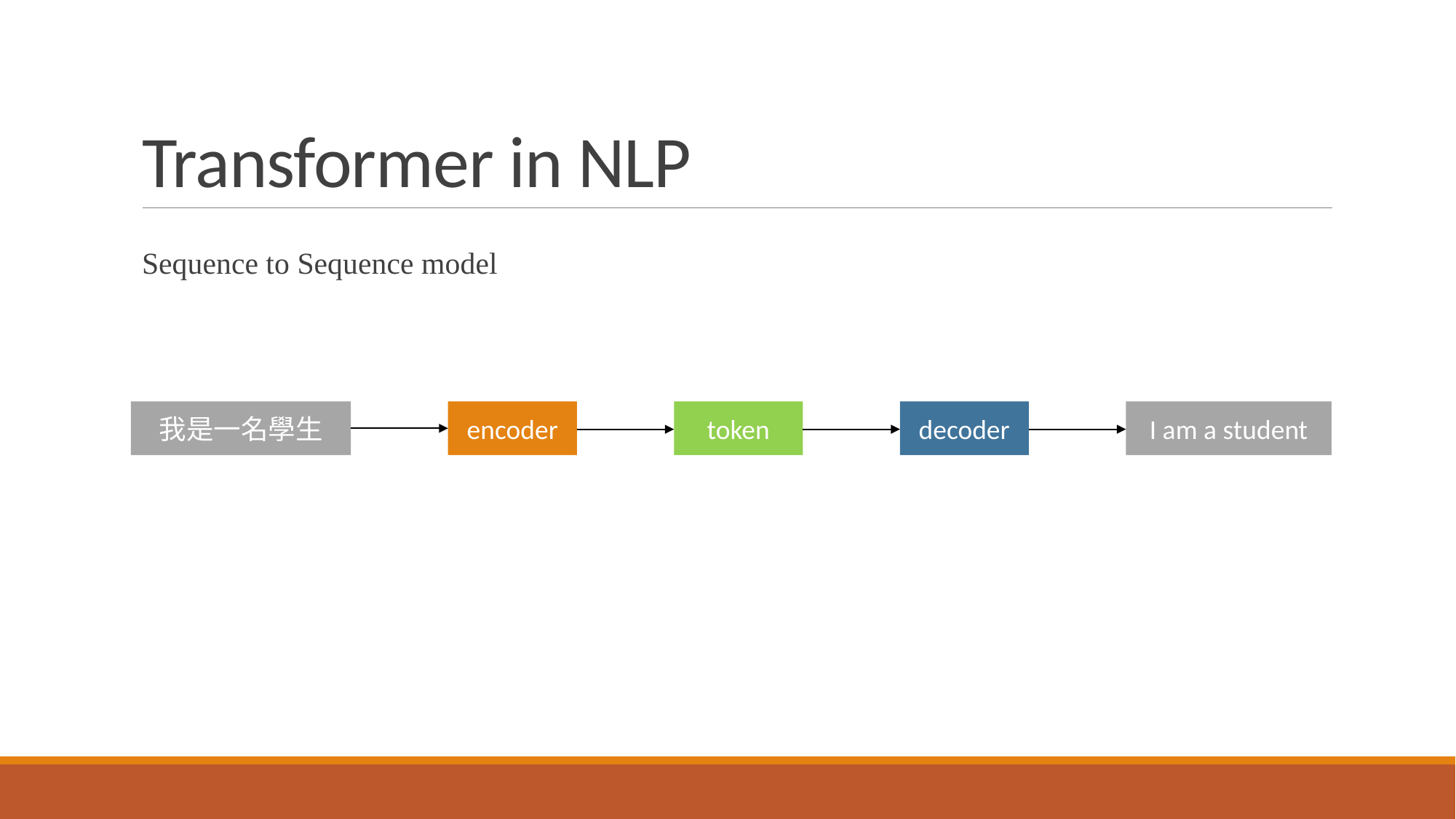

# Transformer in NLP
Sequence to Sequence model
我是一名學生
encoder
token
decoder
I am a student